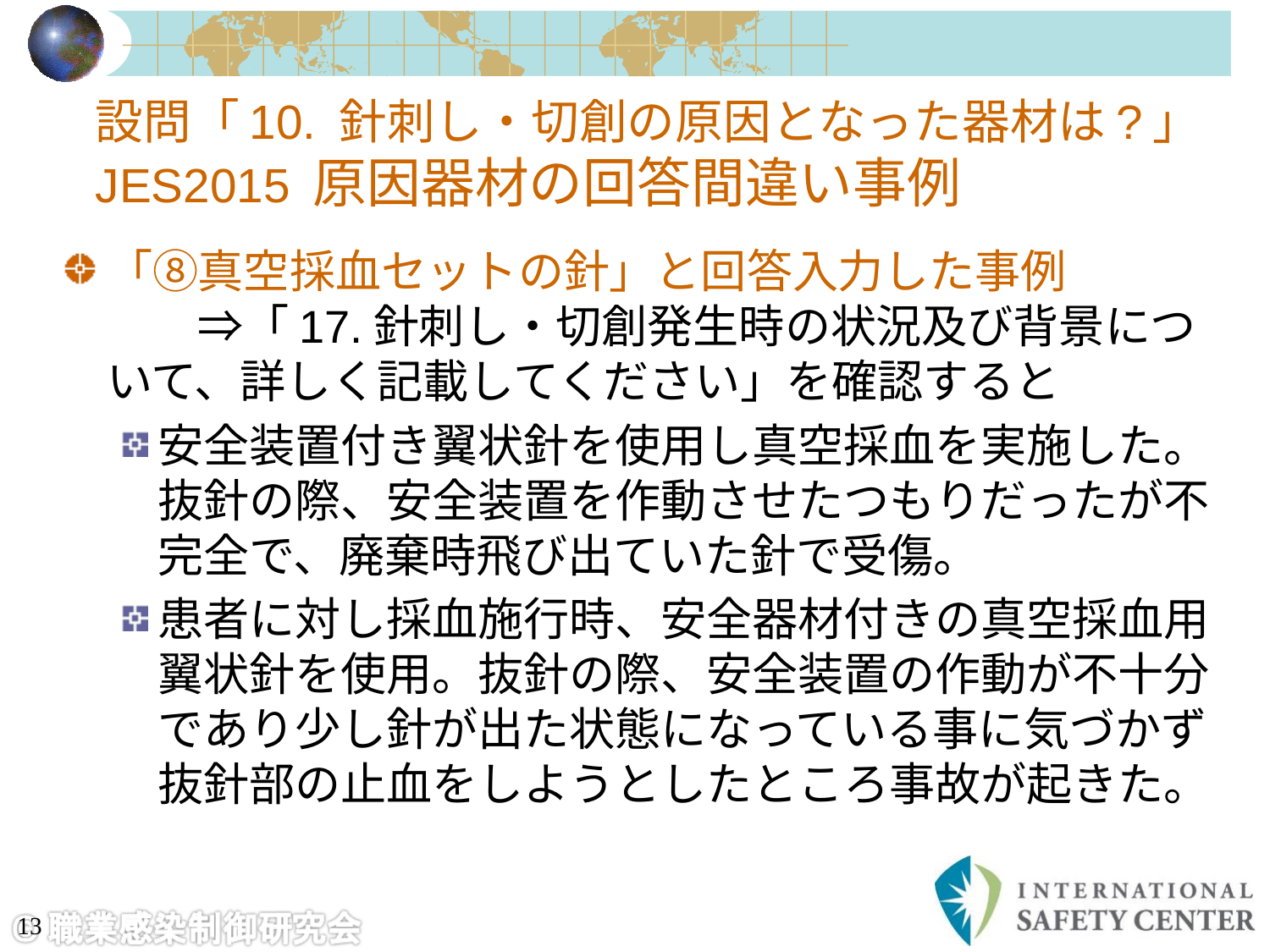

# 設問「10. 針刺し・切創の原因となった器材は?」 JES2015 原因器材の回答間違い事例
「⑧真空採血セットの針」と回答入力した事例　　　　　⇒「17.針刺し・切創発生時の状況及び背景について、詳しく記載してください」を確認すると
安全装置付き翼状針を使用し真空採血を実施した。抜針の際、安全装置を作動させたつもりだったが不完全で、廃棄時飛び出ていた針で受傷。
患者に対し採血施行時、安全器材付きの真空採血用翼状針を使用。抜針の際、安全装置の作動が不十分であり少し針が出た状態になっている事に気づかず抜針部の止血をしようとしたところ事故が起きた。
13